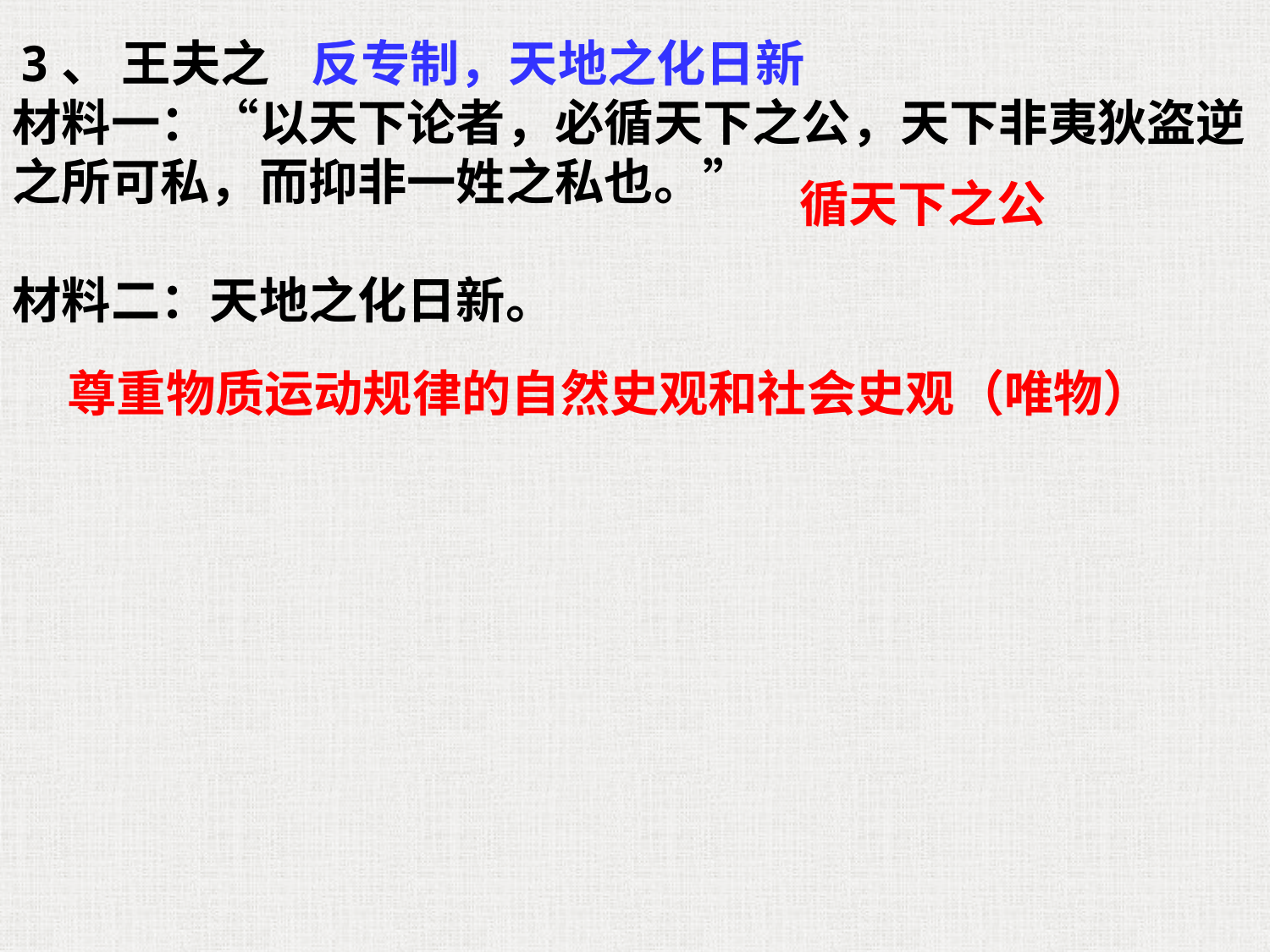

3、 王夫之
材料一：“以天下论者，必循天下之公，天下非夷狄盗逆之所可私，而抑非一姓之私也。”

材料二：天地之化日新。

反专制，天地之化日新
循天下之公
尊重物质运动规律的自然史观和社会史观（唯物）